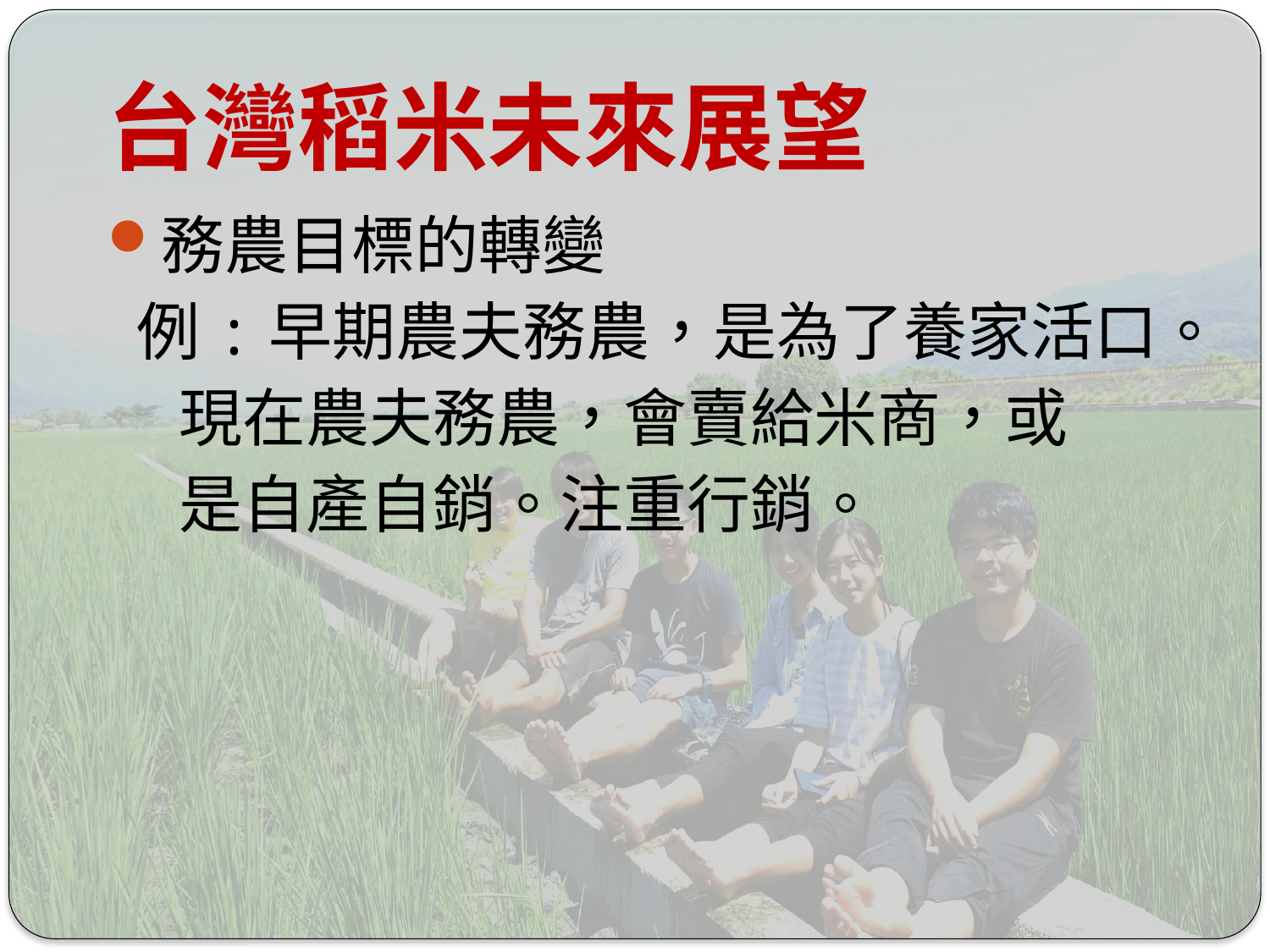

# 台灣稻米未來展望
務農目標的轉變
 例:早期農夫務農，是為了養家活口。
    現在農夫務農，會賣給米商，或
    是自產自銷。注重行銷。